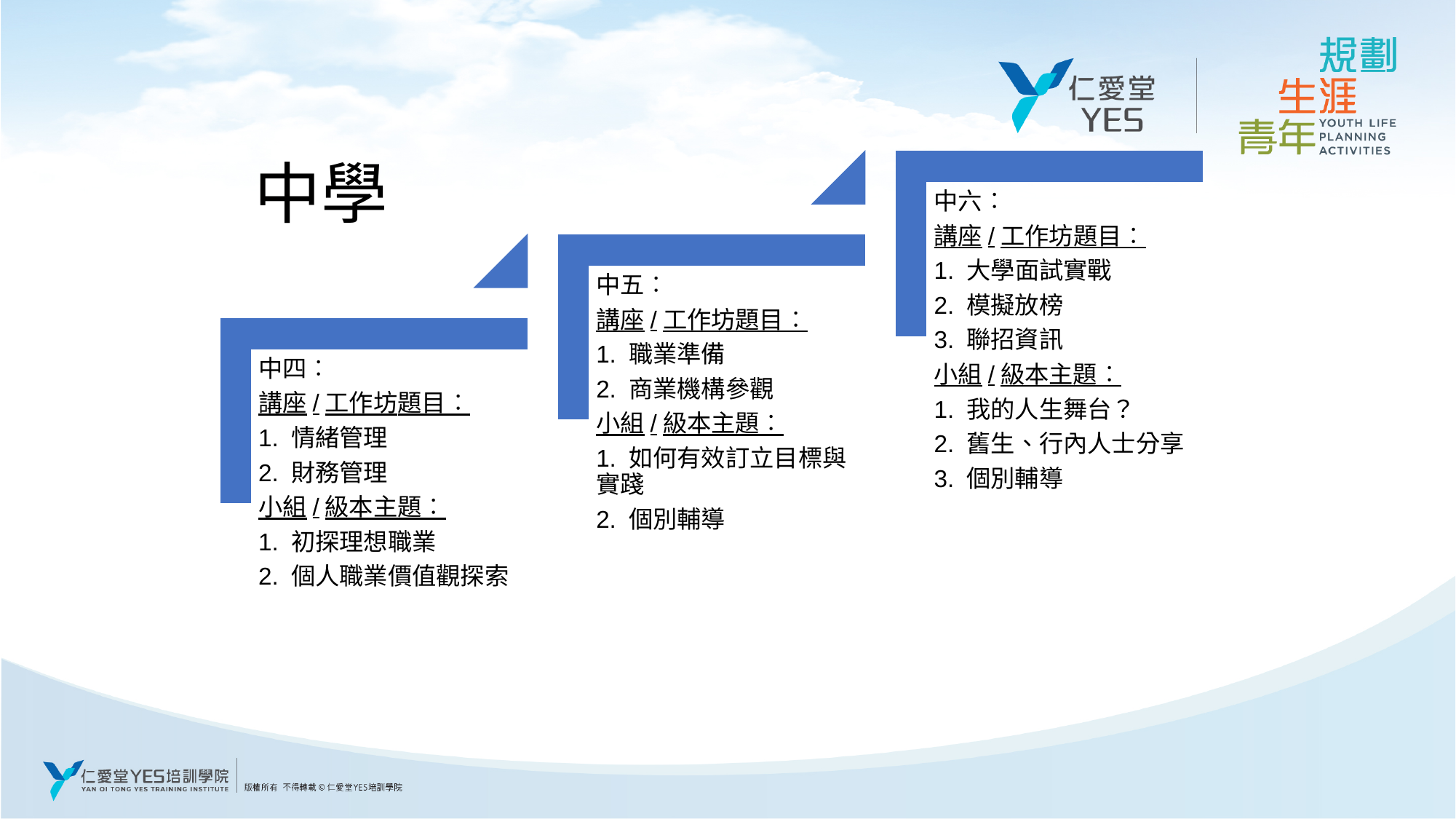

#
中四︰
講座/工作坊題目︰
1. 情緒管理
2. 財務管理
小組/級本主題︰
1. 初探理想職業
2. 個人職業價值觀探索
中五︰
講座/工作坊題目︰
1. 職業準備
2. 商業機構參觀
小組/級本主題︰
1. 如何有效訂立目標與實踐
2. 個別輔導
中六︰
講座/工作坊題目︰
1. 大學面試實戰
2. 模擬放榜
3. 聯招資訊
小組/級本主題︰
1. 我的人生舞台？
2. 舊生、行內人士分享
3. 個別輔導
中學